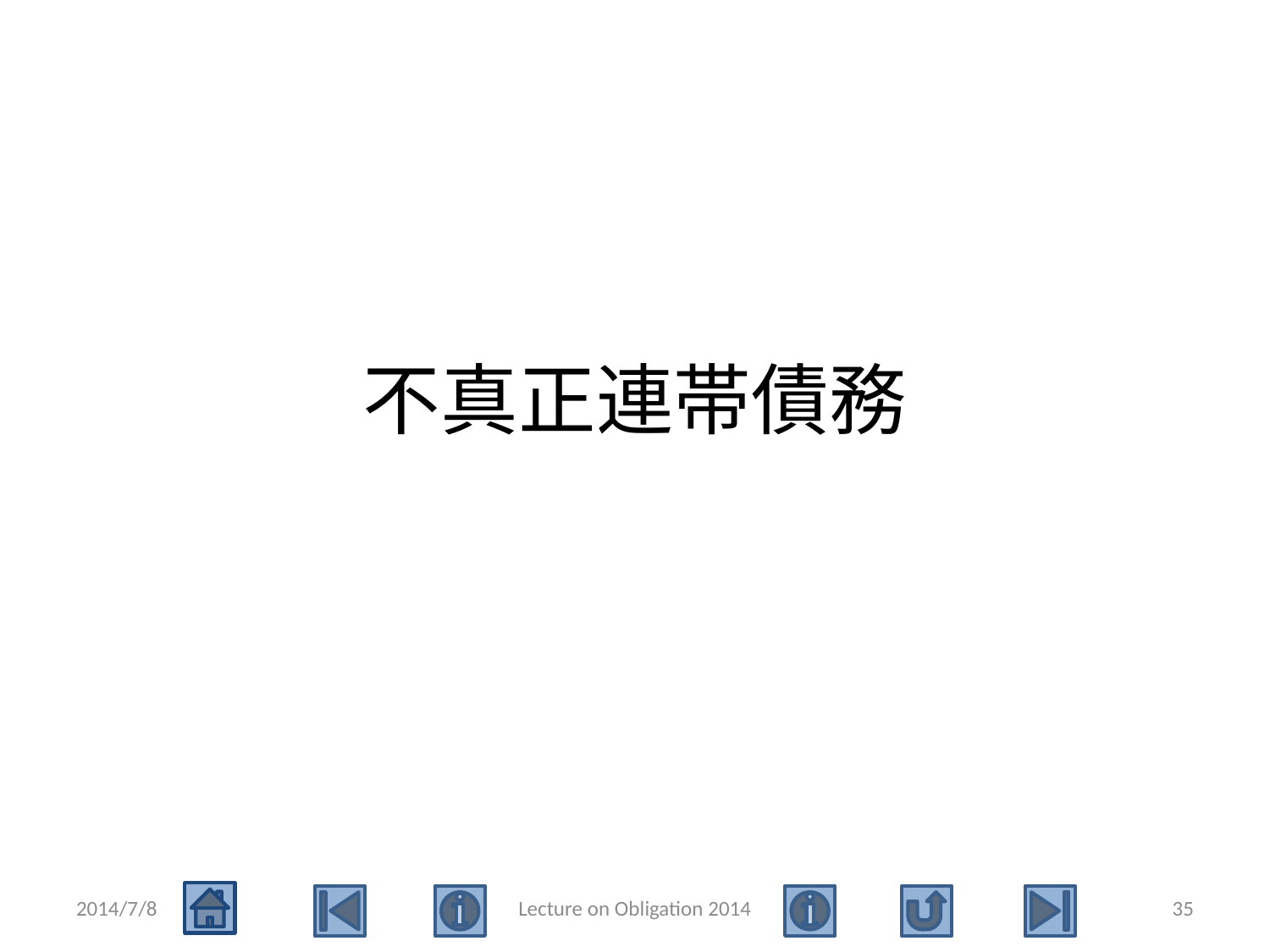

# 不真正連帯債務

2014/7/8
Lecture on Obligation 2014
35